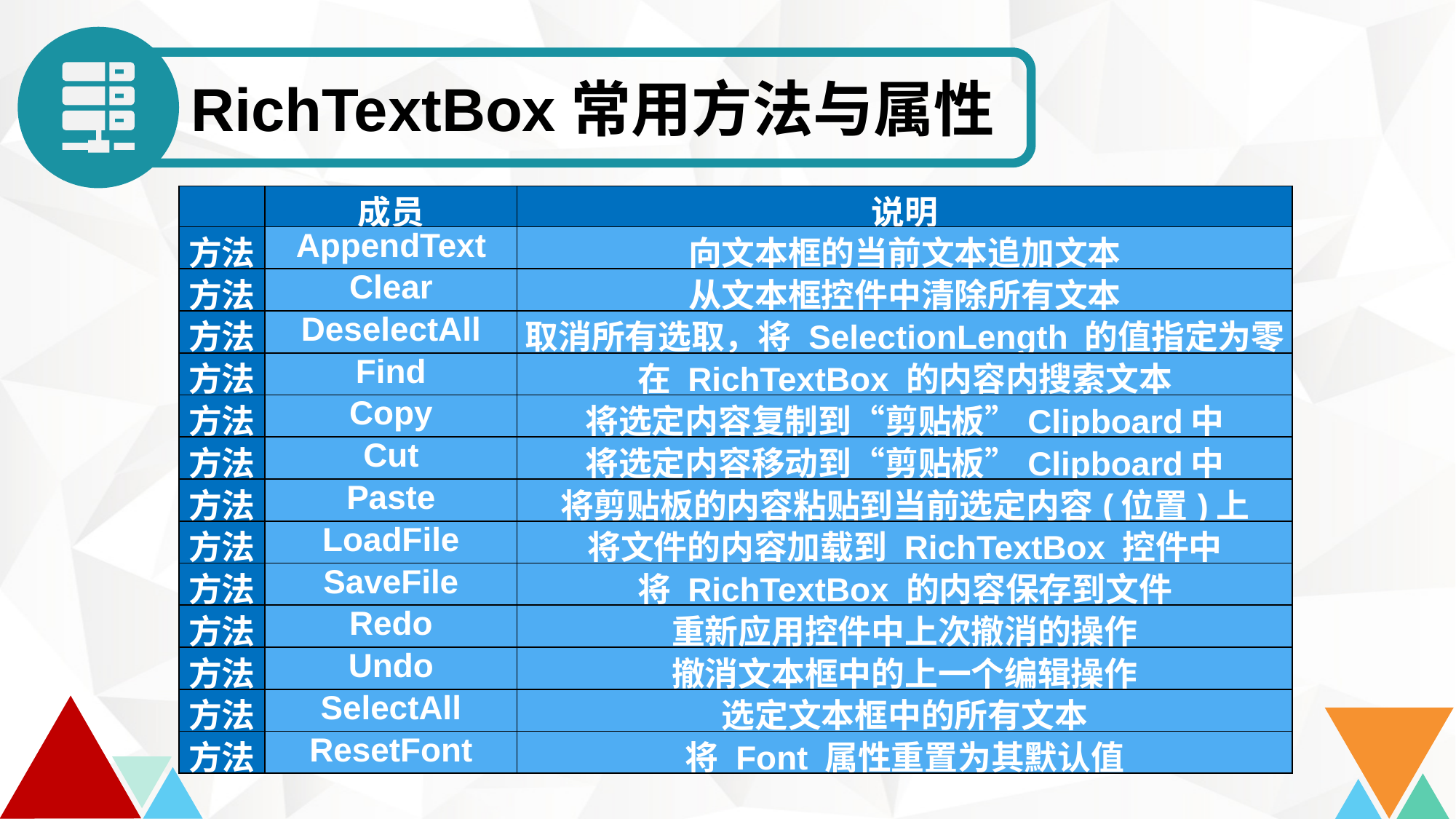

RichTextBox常用方法与属性
|  | 成员 | 说明 |
| --- | --- | --- |
| 方法 | AppendText | 向文本框的当前文本追加文本 |
| 方法 | Clear | 从文本框控件中清除所有文本 |
| 方法 | DeselectAll | 取消所有选取，将 SelectionLength 的值指定为零 |
| 方法 | Find | 在 RichTextBox 的内容内搜索文本 |
| 方法 | Copy | 将选定内容复制到“剪贴板”Clipboard中 |
| 方法 | Cut | 将选定内容移动到“剪贴板”Clipboard中 |
| 方法 | Paste | 将剪贴板的内容粘贴到当前选定内容(位置)上 |
| 方法 | LoadFile | 将文件的内容加载到 RichTextBox 控件中 |
| 方法 | SaveFile | 将 RichTextBox 的内容保存到文件 |
| 方法 | Redo | 重新应用控件中上次撤消的操作 |
| 方法 | Undo | 撤消文本框中的上一个编辑操作 |
| 方法 | SelectAll | 选定文本框中的所有文本 |
| 方法 | ResetFont | 将 Font 属性重置为其默认值 |